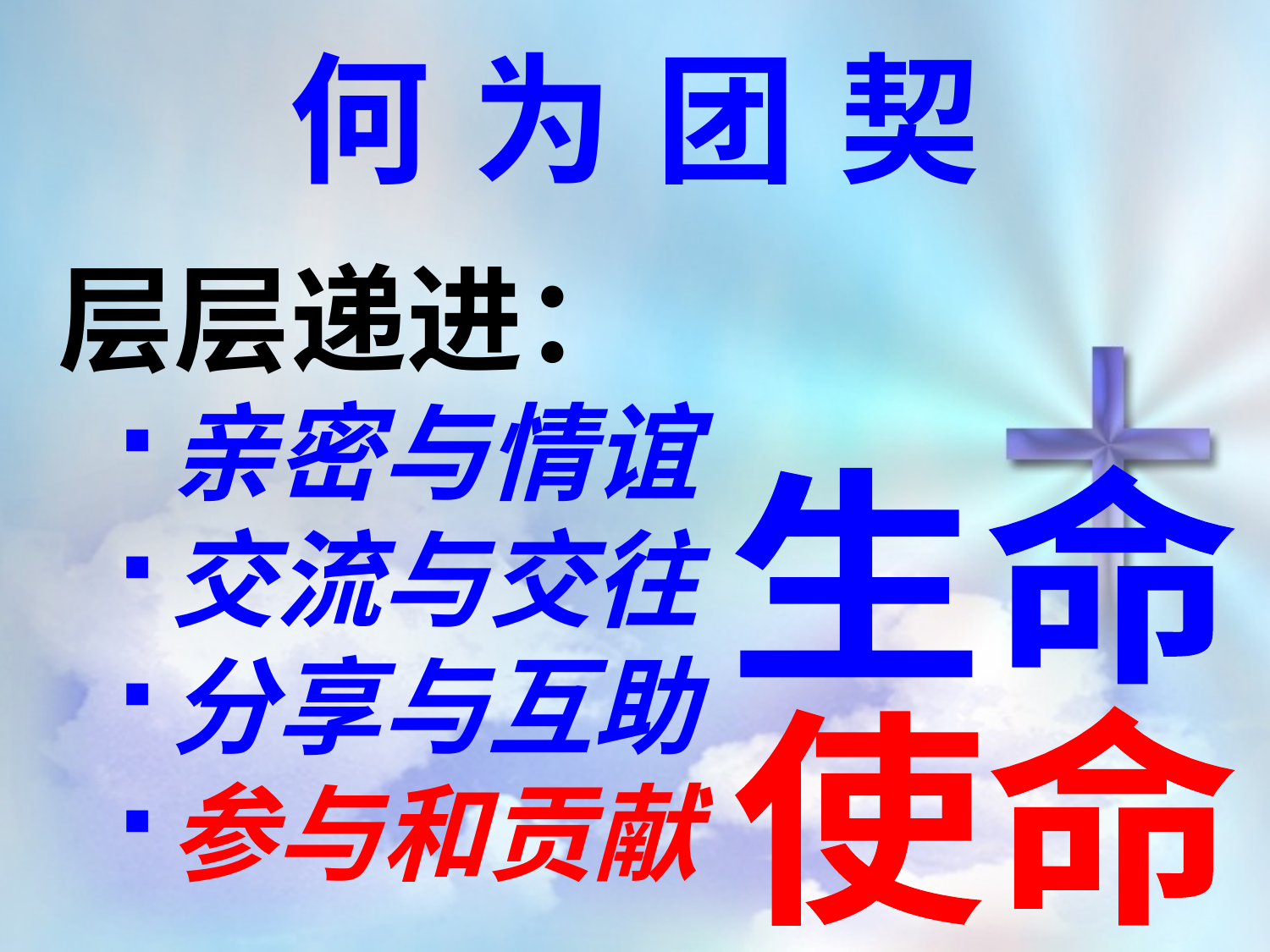

何为团契
层层递进：
亲密与情谊
交流与交往
分享与互助
参与和贡献
生命
使命